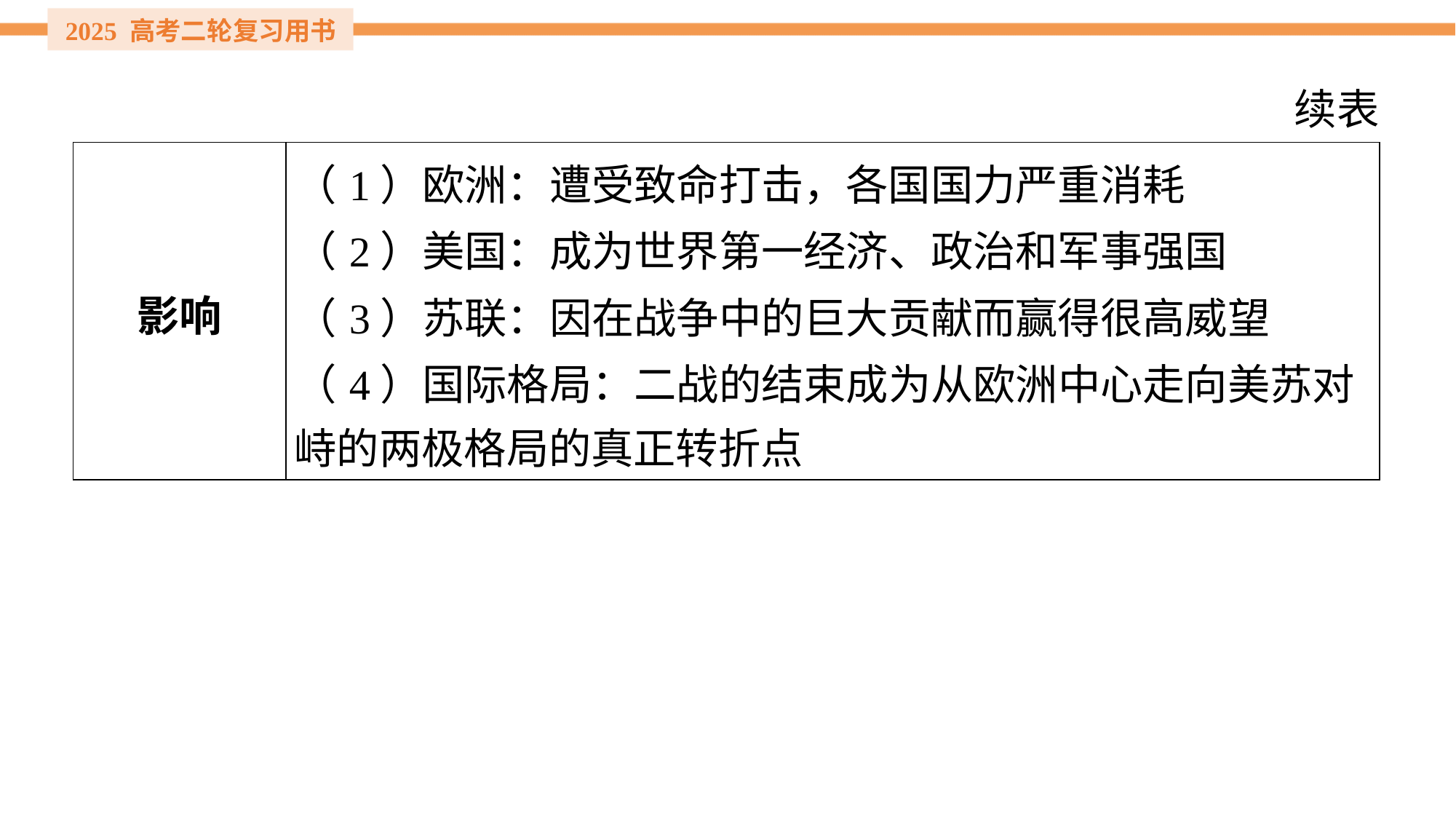

续表
| 影响 | （1）欧洲：遭受致命打击，各国国力严重消耗 （2）美国：成为世界第一经济、政治和军事强国 （3）苏联：因在战争中的巨大贡献而赢得很高威望 （4）国际格局：二战的结束成为从欧洲中心走向美苏对 峙的两极格局的真正转折点 |
| --- | --- |